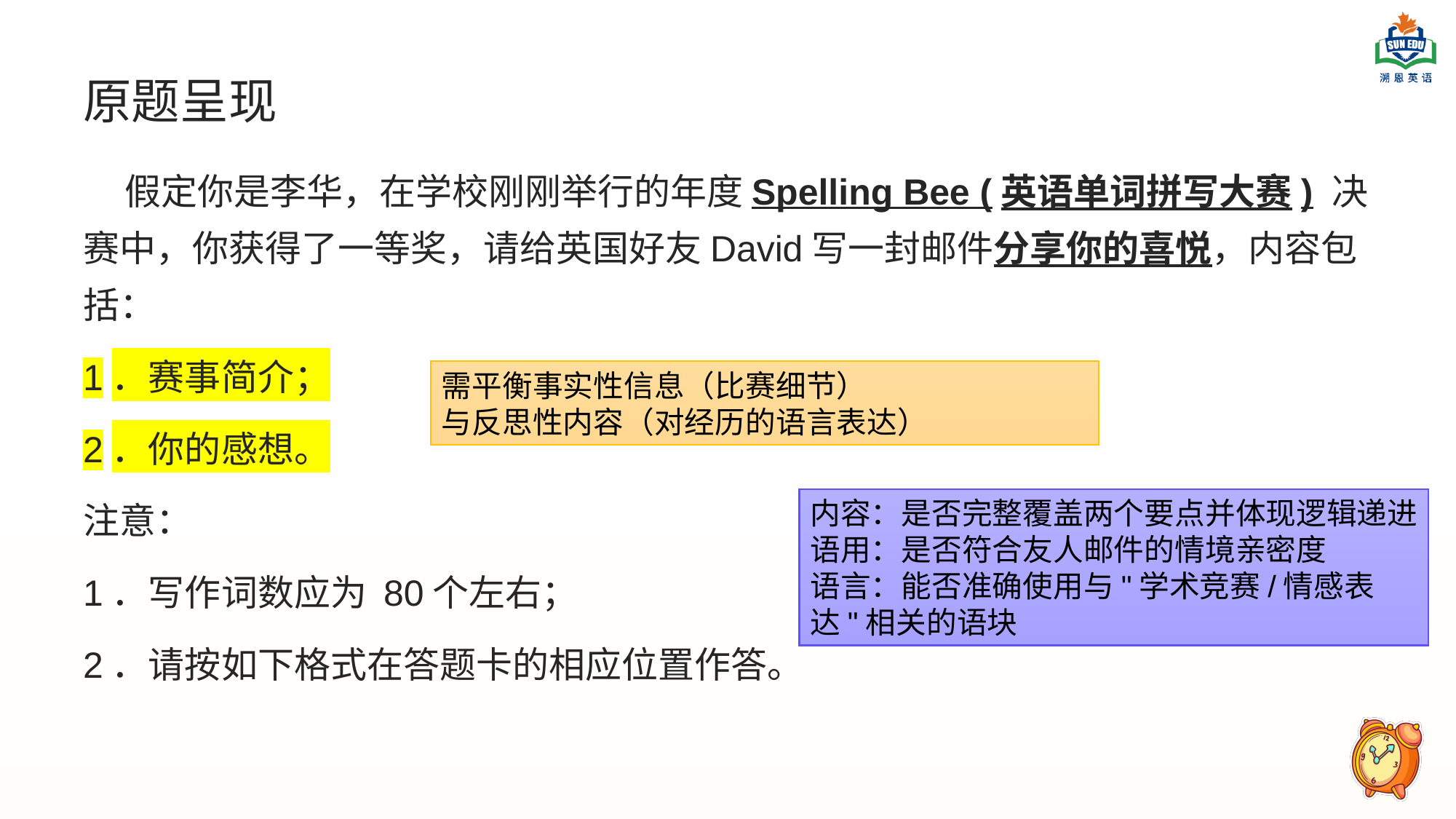

# 原题呈现
    假定你是李华，在学校刚刚举行的年度Spelling Bee (英语单词拼写大赛) 决赛中，你获得了一等奖，请给英国好友David写一封邮件分享你的喜悦，内容包括：
1．赛事简介；
2．你的感想。
注意：
1．写作词数应为 80个左右；
2．请按如下格式在答题卡的相应位置作答。
需平衡事实性信息（比赛细节）
与反思性内容（对经历的语言表达）
内容：是否完整覆盖两个要点并体现逻辑递进
语用：是否符合友人邮件的情境亲密度
语言：能否准确使用与"学术竞赛/情感表达"相关的语块